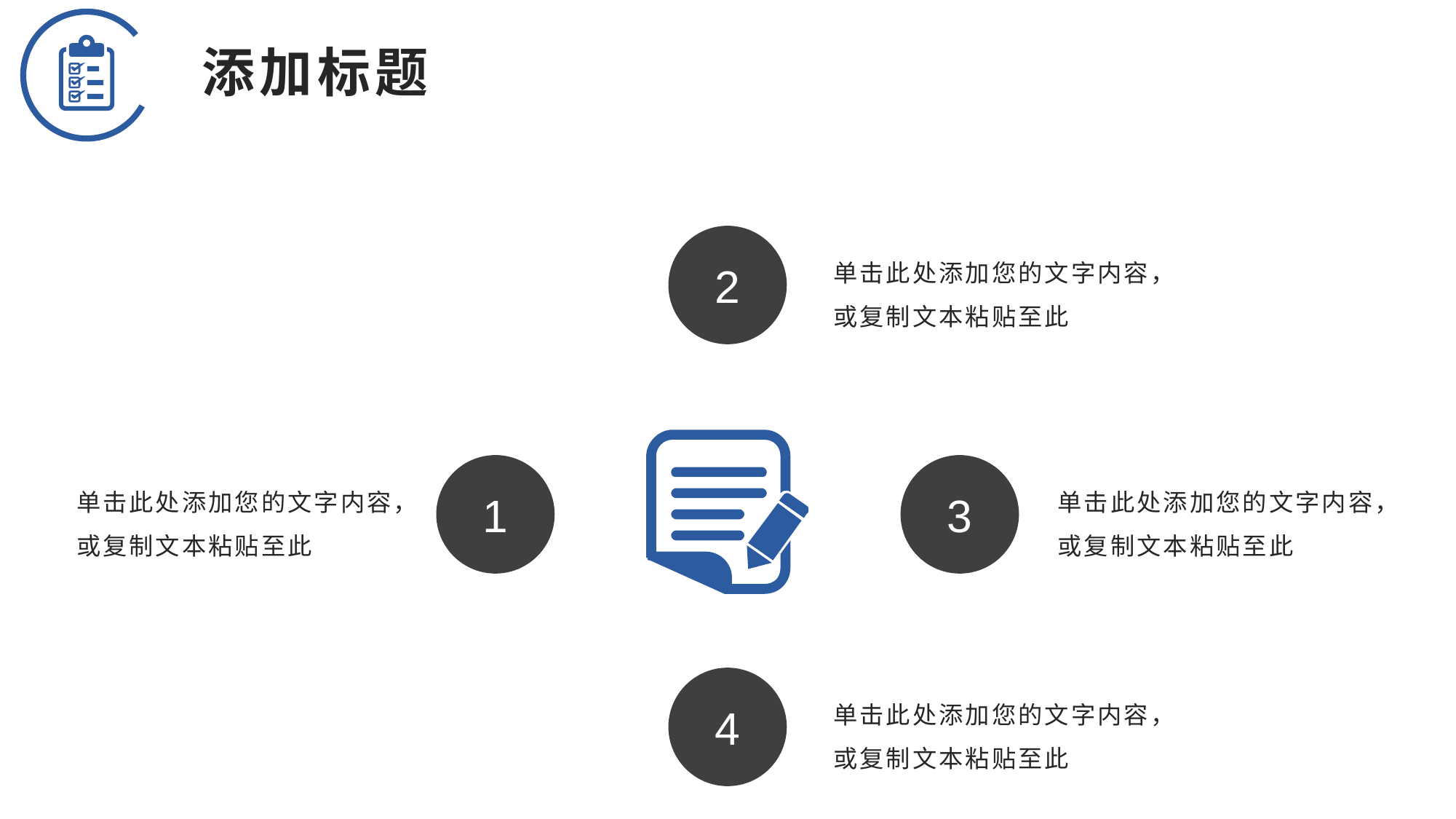

添加标题
2
单击此处添加您的文字内容，或复制文本粘贴至此

1
3
单击此处添加您的文字内容，或复制文本粘贴至此
单击此处添加您的文字内容，或复制文本粘贴至此
4
单击此处添加您的文字内容，或复制文本粘贴至此